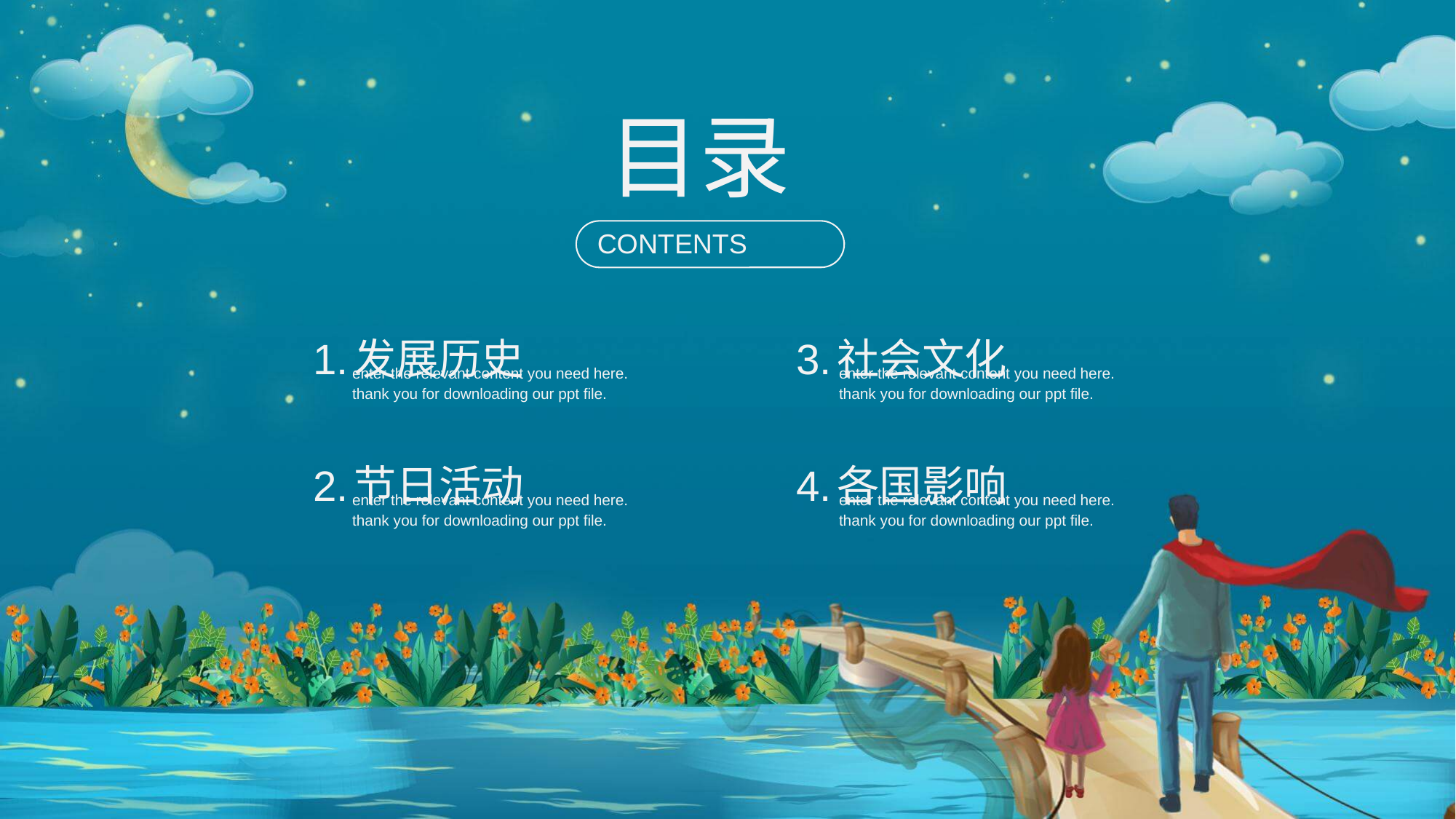

目录

CONTENTS
发展历史
节日活动
社会文化
各国影响
enter the relevant content you need here. thank you for downloading our ppt file.
enter the relevant content you need here. thank you for downloading our ppt file.
enter the relevant content you need here. thank you for downloading our ppt file.
enter the relevant content you need here. thank you for downloading our ppt file.